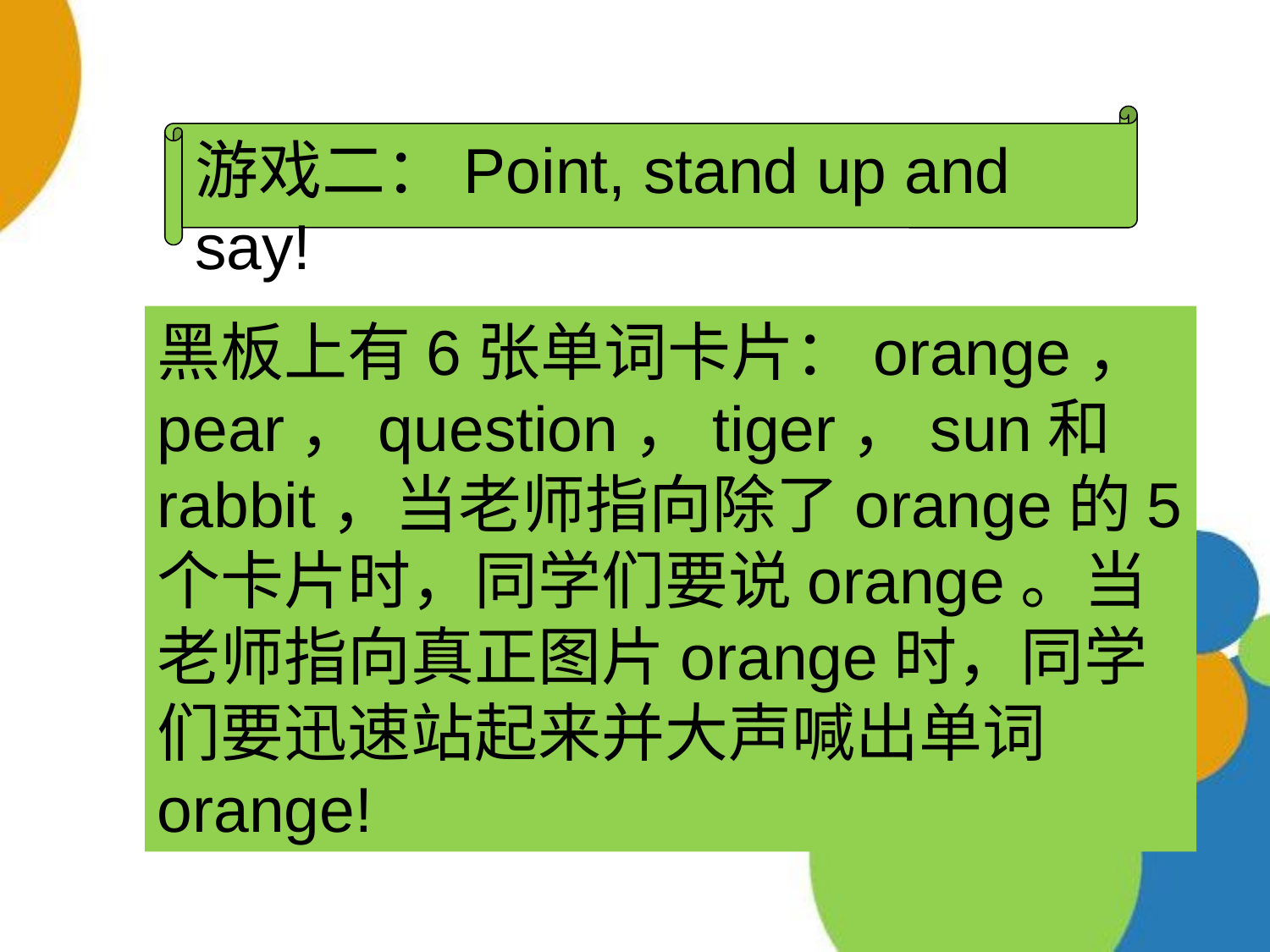

游戏二：Point, stand up and say!
黑板上有6张单词卡片：orange，pear，question，tiger，sun和rabbit，当老师指向除了orange的5个卡片时，同学们要说orange。当老师指向真正图片orange时，同学们要迅速站起来并大声喊出单词orange!